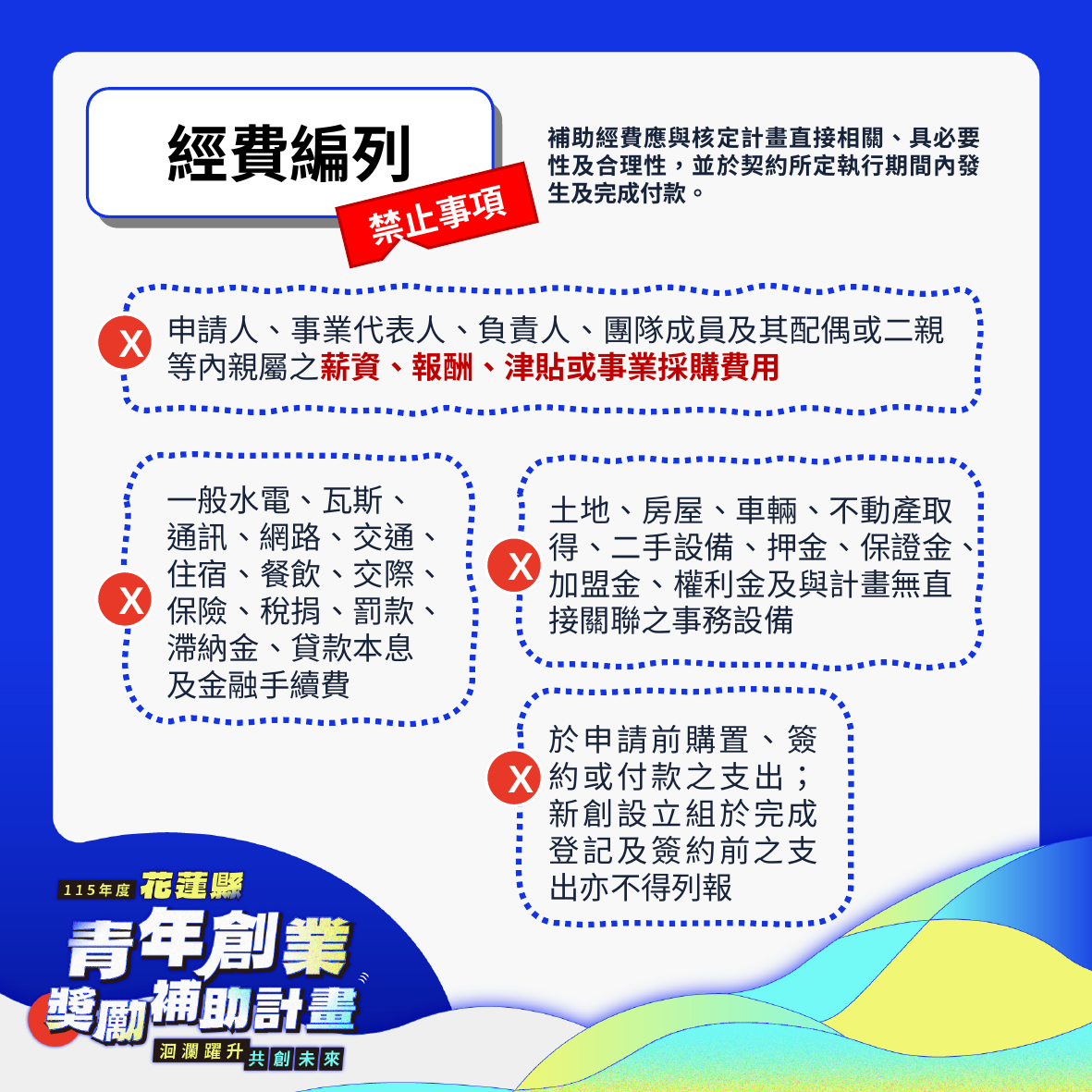

經費編列

補助經費應與核定計畫直接相關、具必要性及合理性，並於契約所定執行期間內發生及完成付款。
禁止事項

申請人、事業代表人、負責人、團隊成員及其配偶或二親等內親屬之薪資、報酬、津貼或事業採購費用
X

一般水電、瓦斯、通訊、網路、交通、住宿、餐飲、交際、保險、稅捐、罰款、滯納金、貸款本息及金融手續費
土地、房屋、車輛、不動產取得、二手設備、押金、保證金、加盟金、權利金及與計畫無直接關聯之事務設備
X
X

於申請前購置、簽約或付款之支出；新創設立組於完成登記及簽約前之支出亦不得列報
X